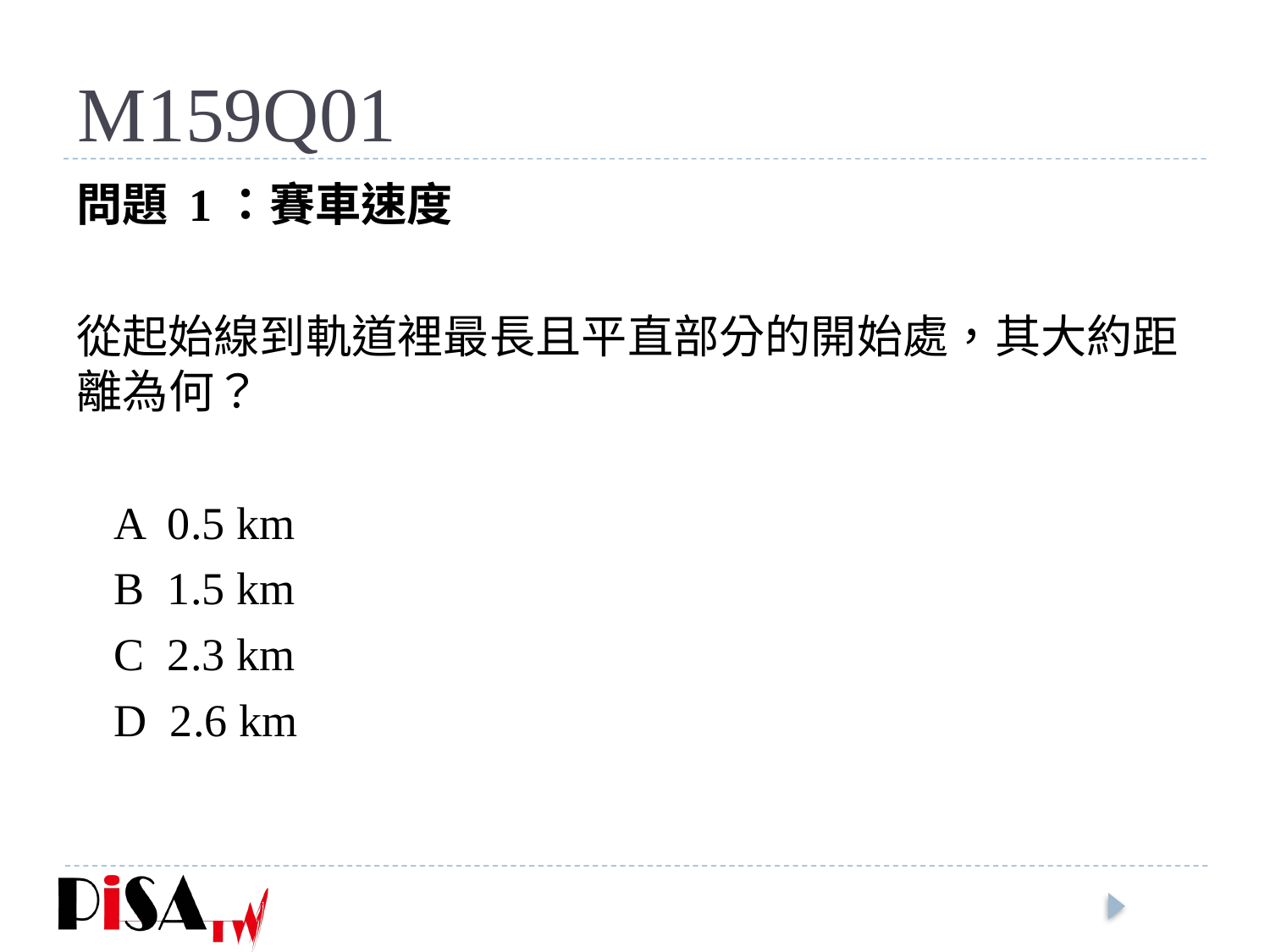

# M159Q01
問題 1：賽車速度

從起始線到軌道裡最長且平直部分的開始處，其大約距離為何？

	A  0.5 km
	B  1.5 km
	C  2.3 km
	D  2.6 km